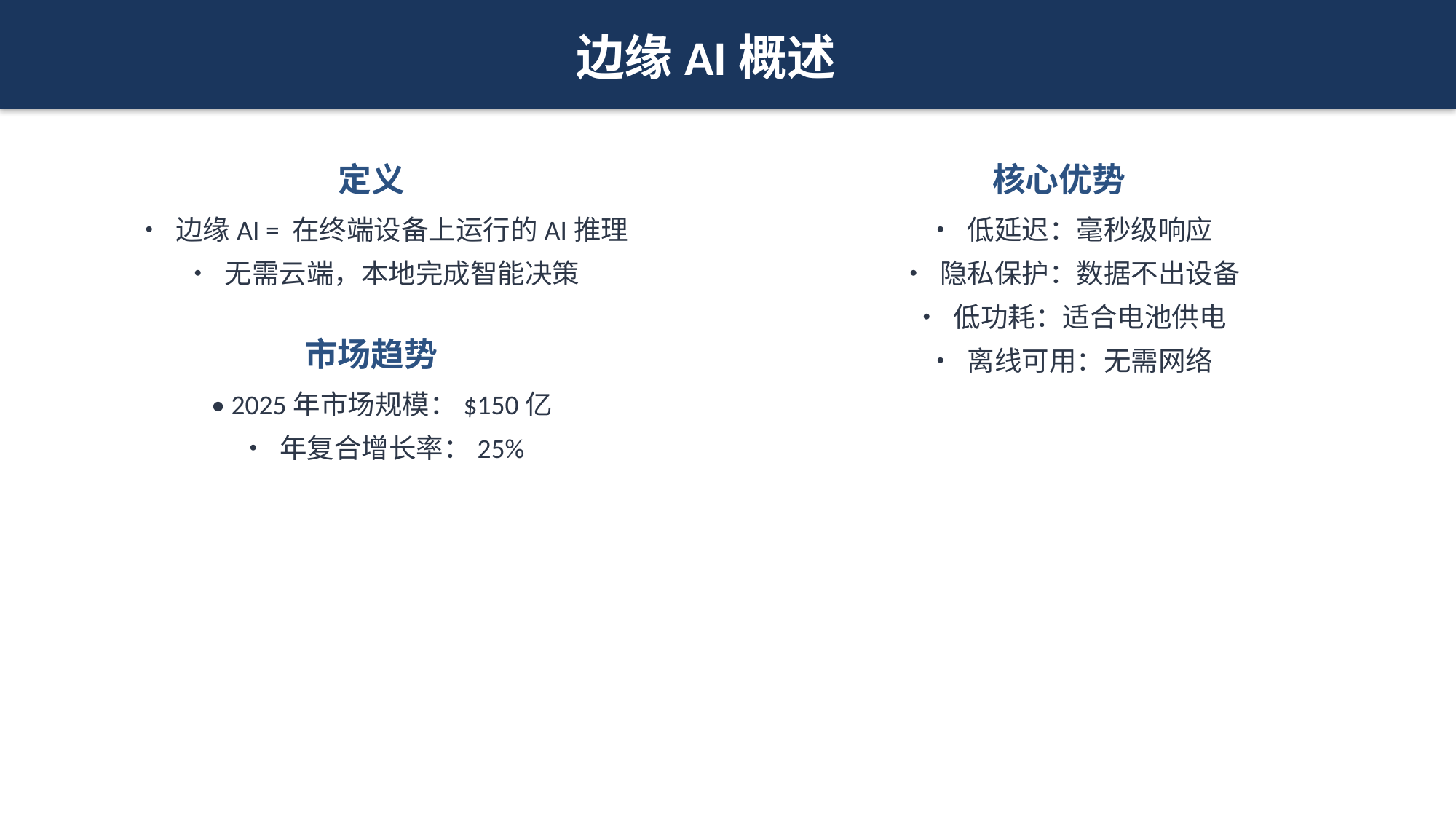

边缘AI概述
定义
核心优势
• 边缘AI = 在终端设备上运行的AI推理
• 低延迟：毫秒级响应
• 无需云端，本地完成智能决策
• 隐私保护：数据不出设备
• 低功耗：适合电池供电
市场趋势
• 离线可用：无需网络
• 2025年市场规模：$150亿
• 年复合增长率：25%